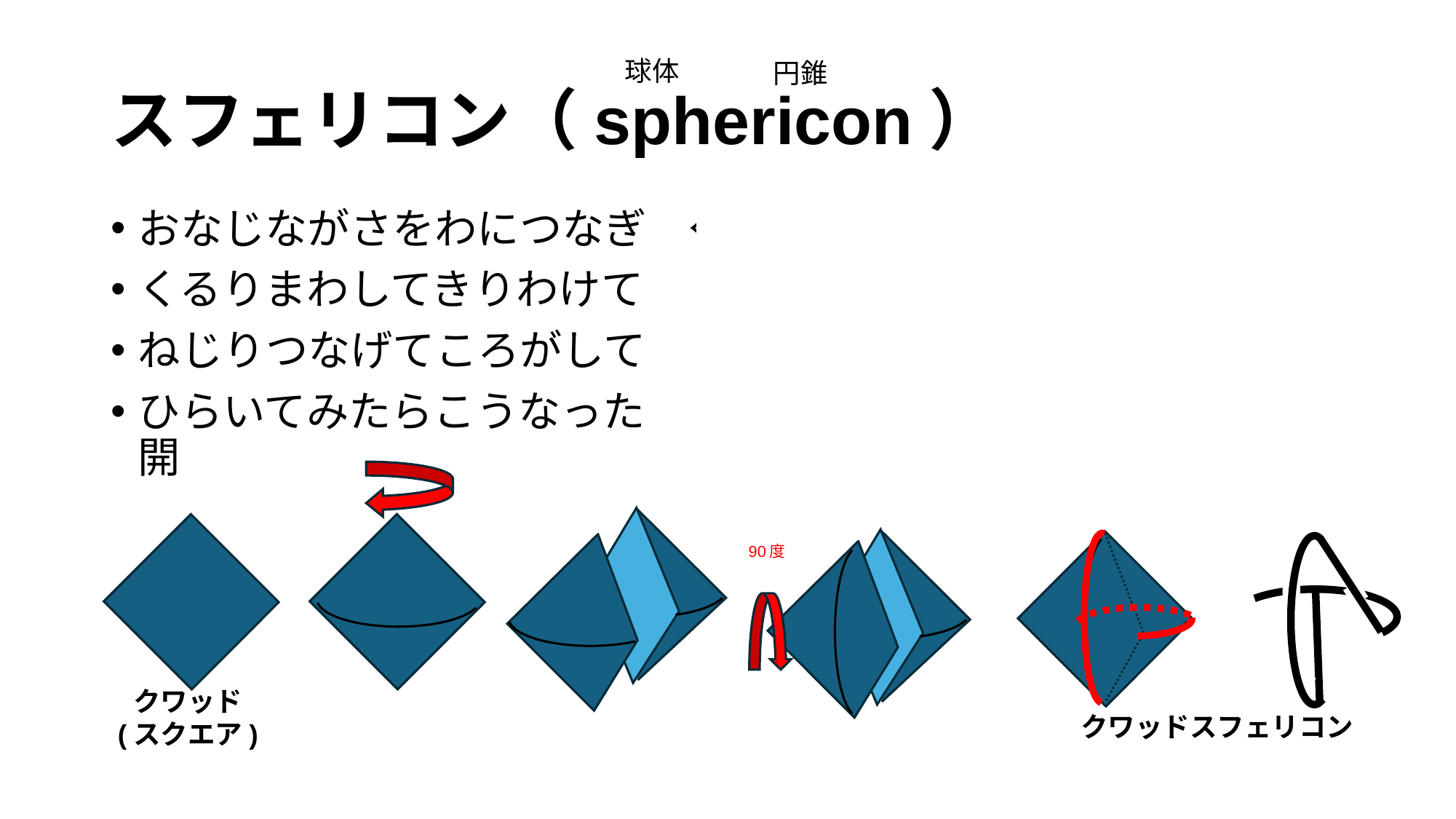

# スフェリコン（sphericon）
球体
円錐
おなじながさをわにつなぎ　⇐正多角形を作る
くるりまわしてきりわけて　⇐上記回転体を中心で分割
ねじりつなげてころがして　⇐一方を捻って繋げ、転がす
ひらいてみたらこうなった　⇐この立体を針金(線構造)に展開

90度

クワッド
(スクエア)
クワッドスフェリコン